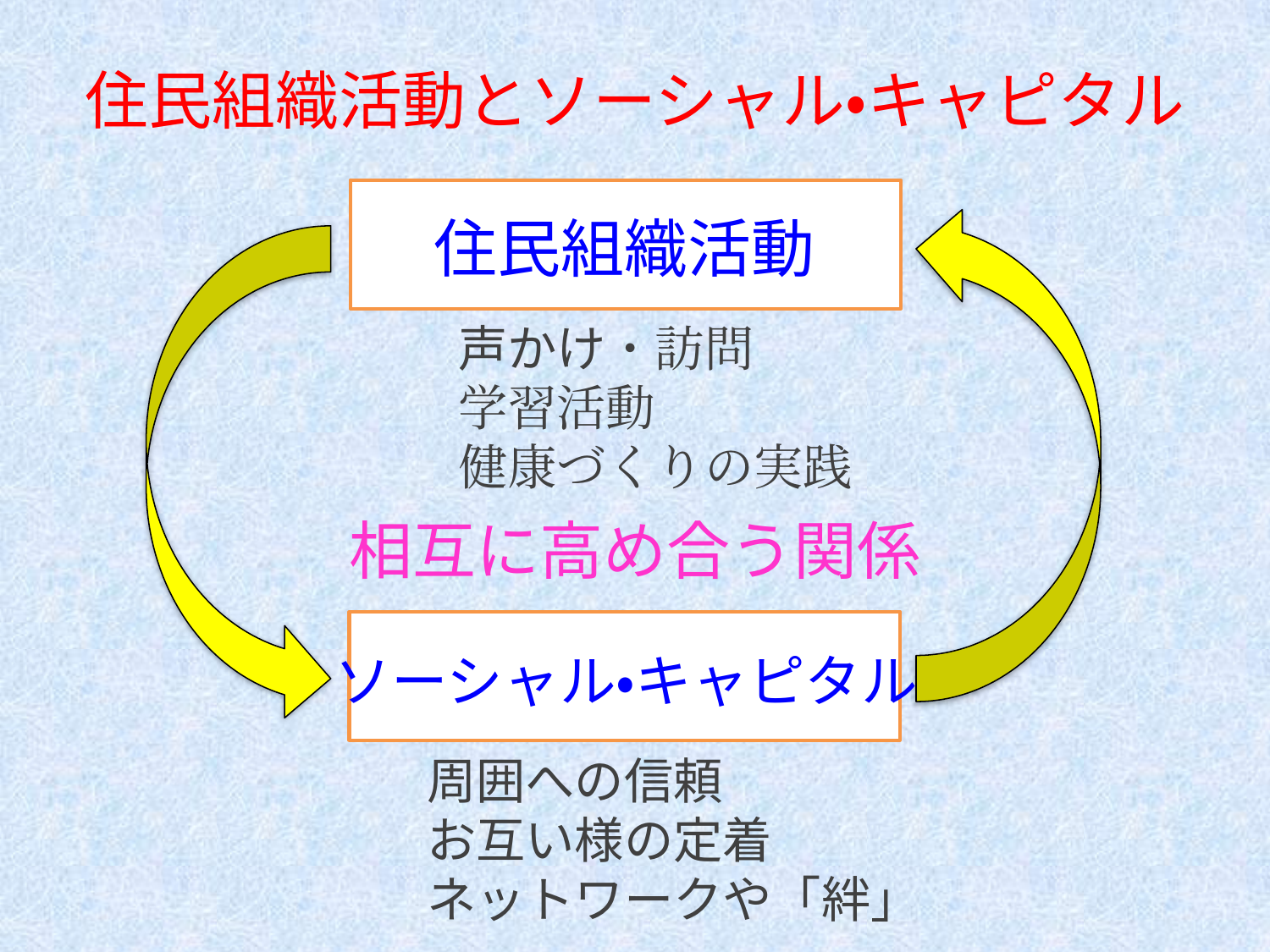

# 住民組織活動とソーシャル・キャピタル

住民組織活動

声かけ・訪問
学習活動
健康づくりの実践
相互に高め合う関係

ソーシャル・キャピタル
周囲への信頼
お互い様の定着
ネットワークや「絆」